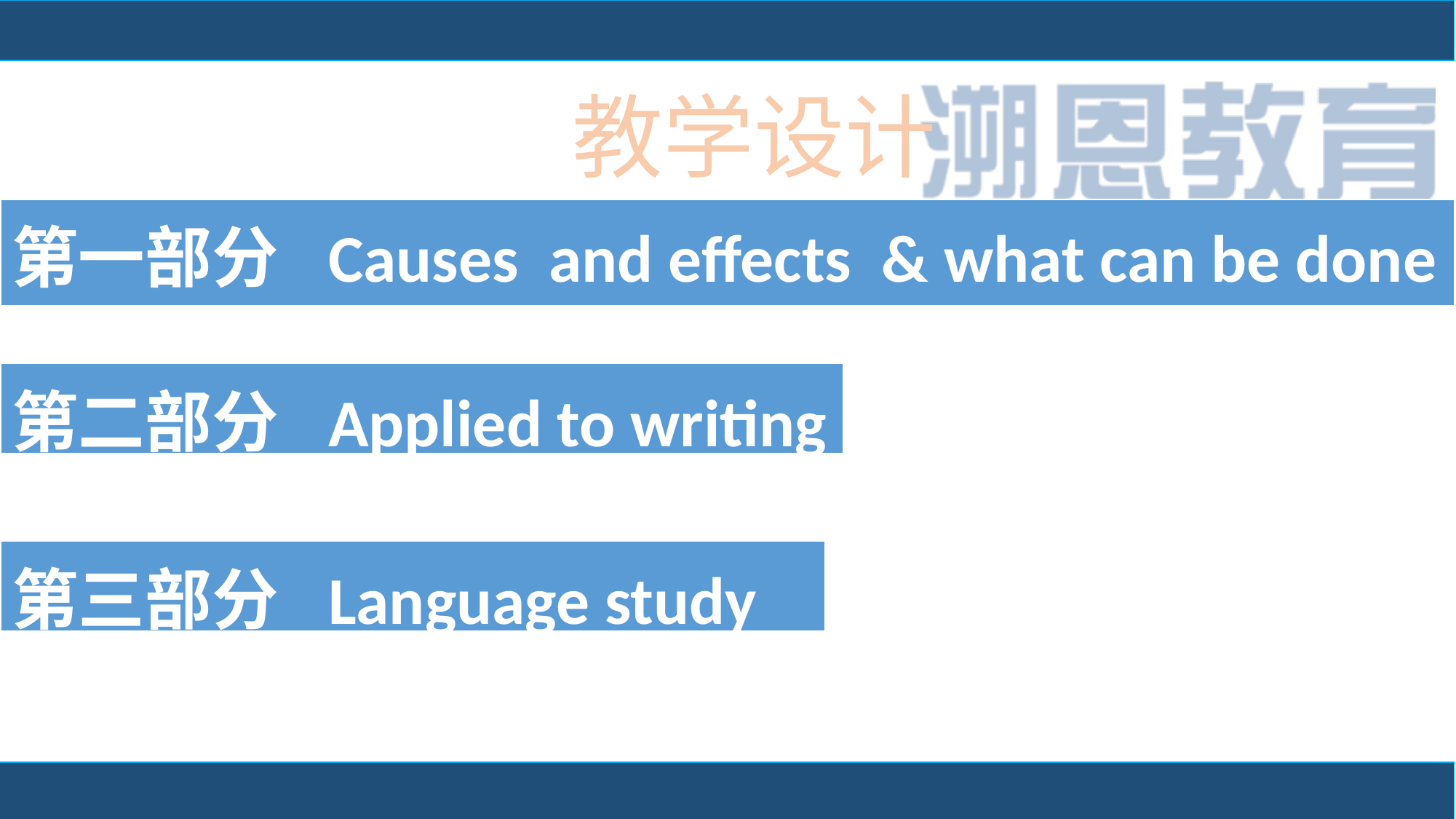

教学设计
| 第一部分 Causes and effects & what can be done |
| --- |

| 第二部分 Applied to writing |
| --- |
| 第三部分 Language study |
| --- |